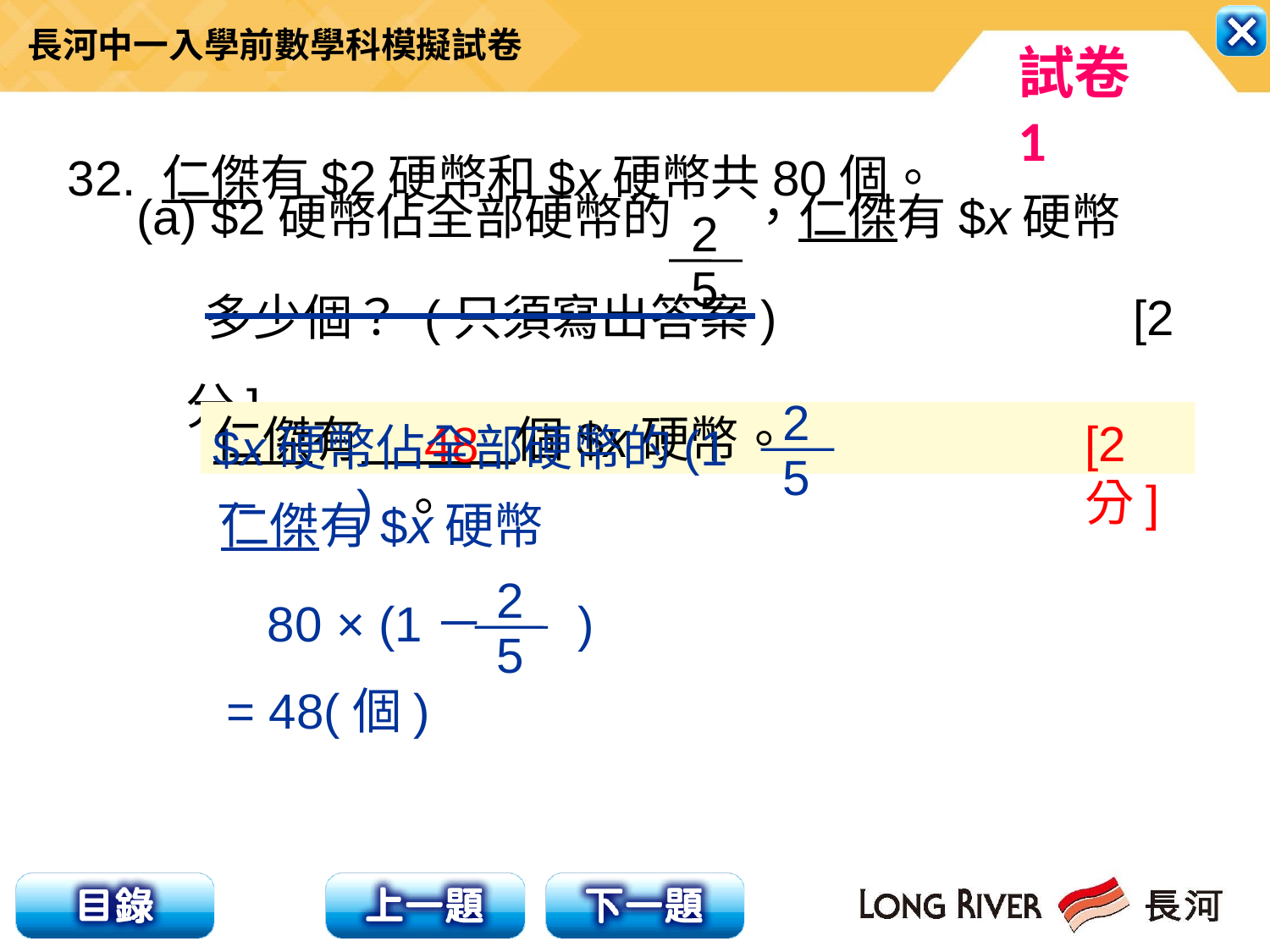

32. 仁傑有$2硬幣和$x硬幣共80個。
2
5

(a) $2硬幣佔全部硬幣的       ，仁傑有$x硬幣
    多少個？ (只須寫出答案)                             [2分]
2
5

$x硬幣佔全部硬幣的(1－　   ) 。
仁傑有              個$x硬幣。
  48
[2分]
仁傑有$x硬幣
2
5

80 × (1－　   )
= 48(個)